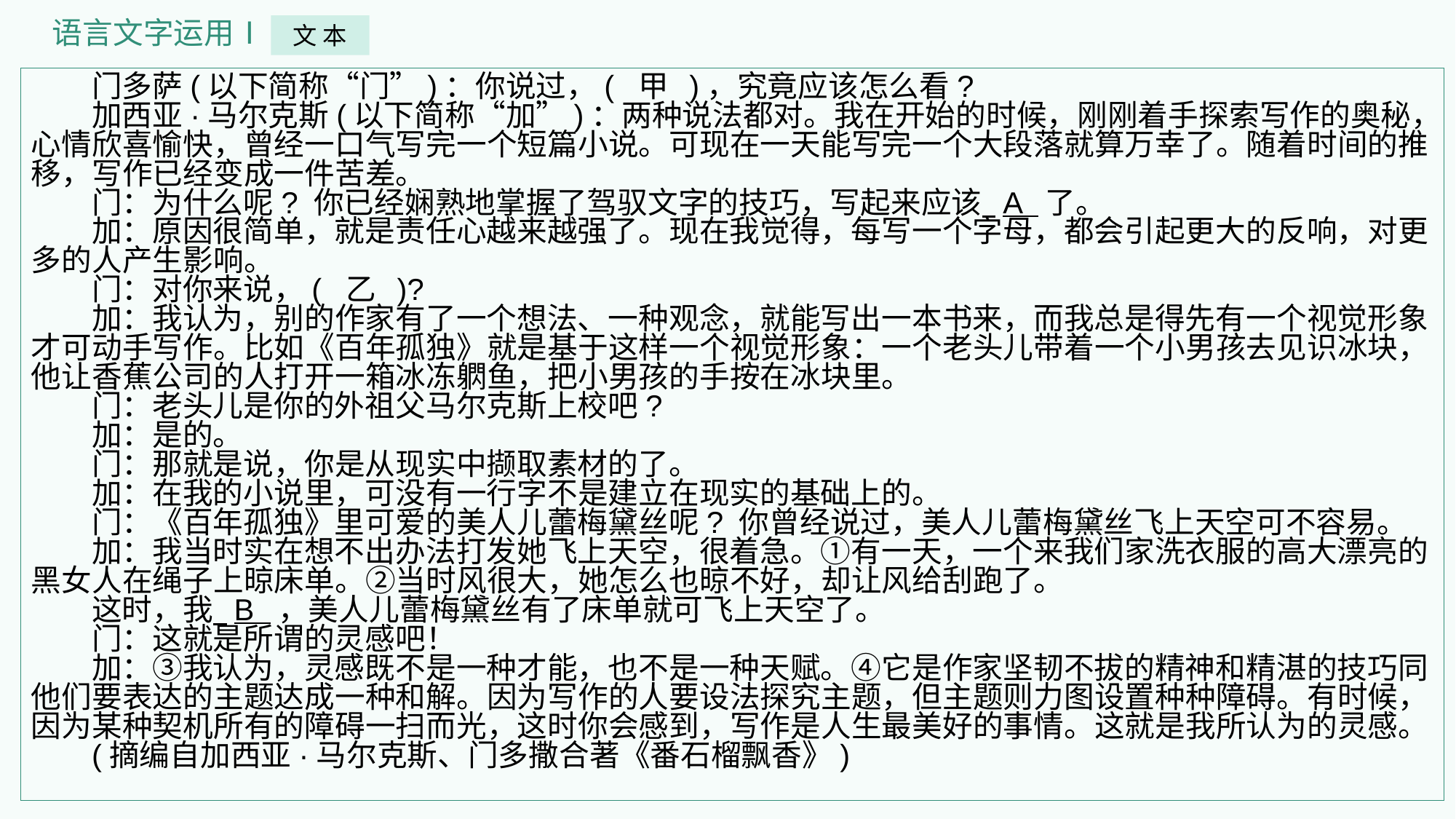

语言文字运用Ⅰ
 文 本
门多萨(以下简称“门”)：你说过，(  甲  )，究竟应该怎么看?
加西亚·马尔克斯(以下简称“加”)：两种说法都对。我在开始的时候，刚刚着手探索写作的奥秘，心情欣喜愉快，曾经一口气写完一个短篇小说。可现在一天能写完一个大段落就算万幸了。随着时间的推移，写作已经变成一件苦差。
门：为什么呢? 你已经娴熟地掌握了驾驭文字的技巧，写起来应该  A  了。
加：原因很简单，就是责任心越来越强了。现在我觉得，每写一个字母，都会引起更大的反响，对更多的人产生影响。
门：对你来说，(  乙  )?
加：我认为，别的作家有了一个想法、一种观念，就能写出一本书来，而我总是得先有一个视觉形象才可动手写作。比如《百年孤独》就是基于这样一个视觉形象：一个老头儿带着一个小男孩去见识冰块，他让香蕉公司的人打开一箱冰冻䠾鱼，把小男孩的手按在冰块里。
门：老头儿是你的外祖父马尔克斯上校吧?
加：是的。
门：那就是说，你是从现实中撷取素材的了。
加：在我的小说里，可没有一行字不是建立在现实的基础上的。
门：《百年孤独》里可爱的美人儿蕾梅黛丝呢? 你曾经说过，美人儿蕾梅黛丝飞上天空可不容易。
加：我当时实在想不出办法打发她飞上天空，很着急。①有一天，一个来我们家洗衣服的高大漂亮的黑女人在绳子上晾床单。②当时风很大，她怎么也晾不好，却让风给刮跑了。
这时，我  B  ，美人儿蕾梅黛丝有了床单就可飞上天空了。
门：这就是所谓的灵感吧！
加：③我认为，灵感既不是一种才能，也不是一种天赋。④它是作家坚韧不拔的精神和精湛的技巧同他们要表达的主题达成一种和解。因为写作的人要设法探究主题，但主题则力图设置种种障碍。有时候，因为某种契机所有的障碍一扫而光，这时你会感到，写作是人生最美好的事情。这就是我所认为的灵感。
(摘编自加西亚·马尔克斯、门多撒合著《番石榴飘香》)